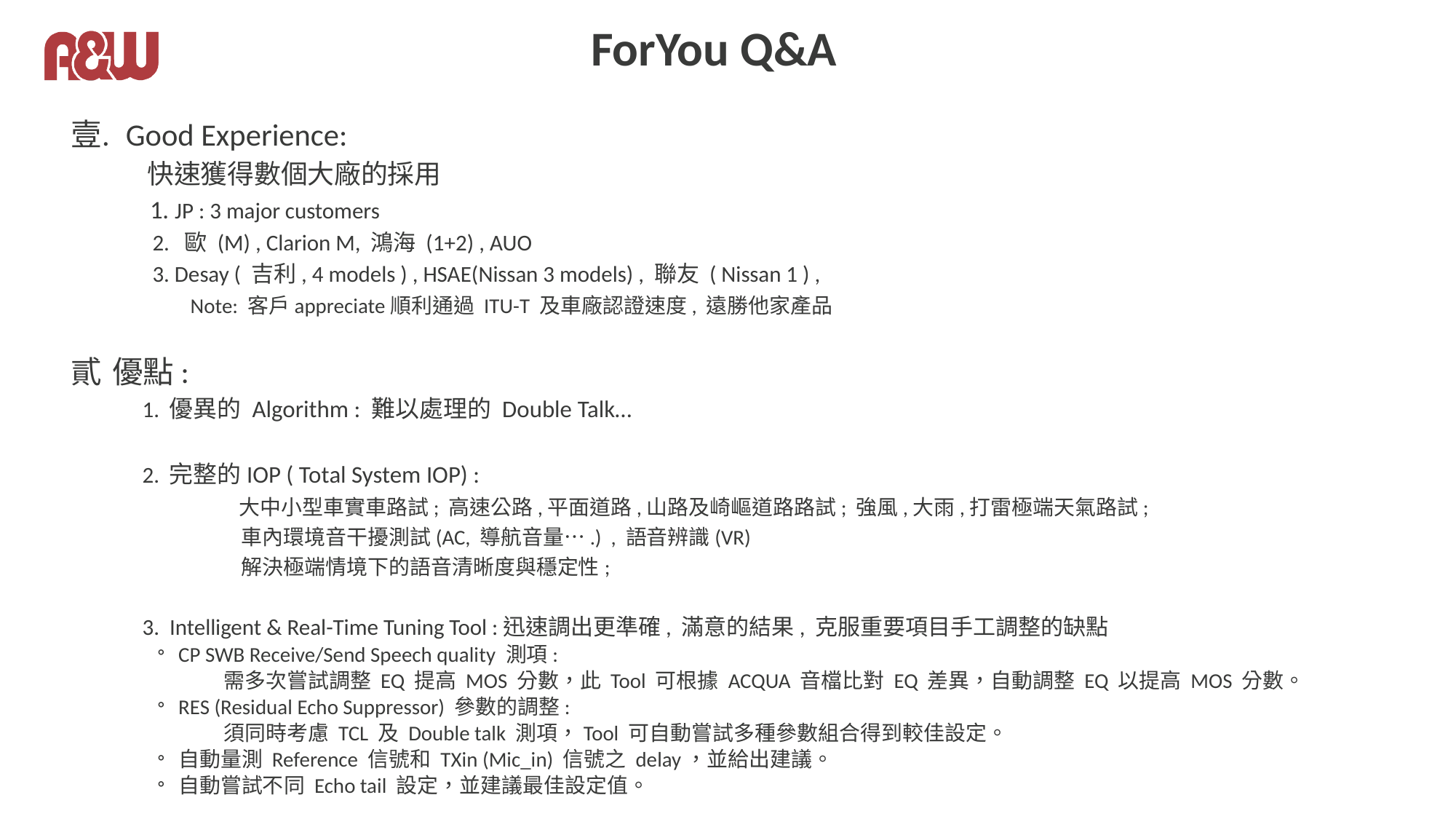

# ForYou Q&A
Good Experience:
           快速獲得數個大廠的採用
              1. JP : 3 major customers
                2.  歐 (M) , Clarion M, 鴻海 (1+2) , AUO
                3. Desay ( 吉利, 4 models ) , HSAE(Nissan 3 models) , 聯友 ( Nissan 1 ) ,
                        Note: 客戶appreciate順利通過 ITU-T 及車廠認證速度, 遠勝他家產品

優點:
              1. 優異的 Algorithm : 難以處理的 Double Talk…

              2. 完整的IOP ( Total System IOP) :
                                大中小型車實車路試; 高速公路,平面道路,山路及崎嶇道路路試; 強風,大雨,打雷極端天氣路試;
                                   車內環境音干擾測試(AC, 導航音量….)  , 語音辨識(VR)
                                   解決極端情境下的語音清晰度與穩定性;

              3.  Intelligent & Real-Time Tuning Tool :迅速調出更準確, 滿意的結果, 克服重要項目手工調整的缺點
CP SWB Receive/Send Speech quality 測項:
             需多次嘗試調整 EQ 提高 MOS 分數，此 Tool 可根據 ACQUA 音檔比對 EQ 差異，自動調整 EQ 以提高 MOS 分數。
RES (Residual Echo Suppressor) 參數的調整:
             須同時考慮 TCL 及 Double talk 測項，Tool 可自動嘗試多種參數組合得到較佳設定。
自動量測 Reference 信號和 TXin (Mic_in) 信號之 delay，並給出建議。
自動嘗試不同 Echo tail 設定，並建議最佳設定值。